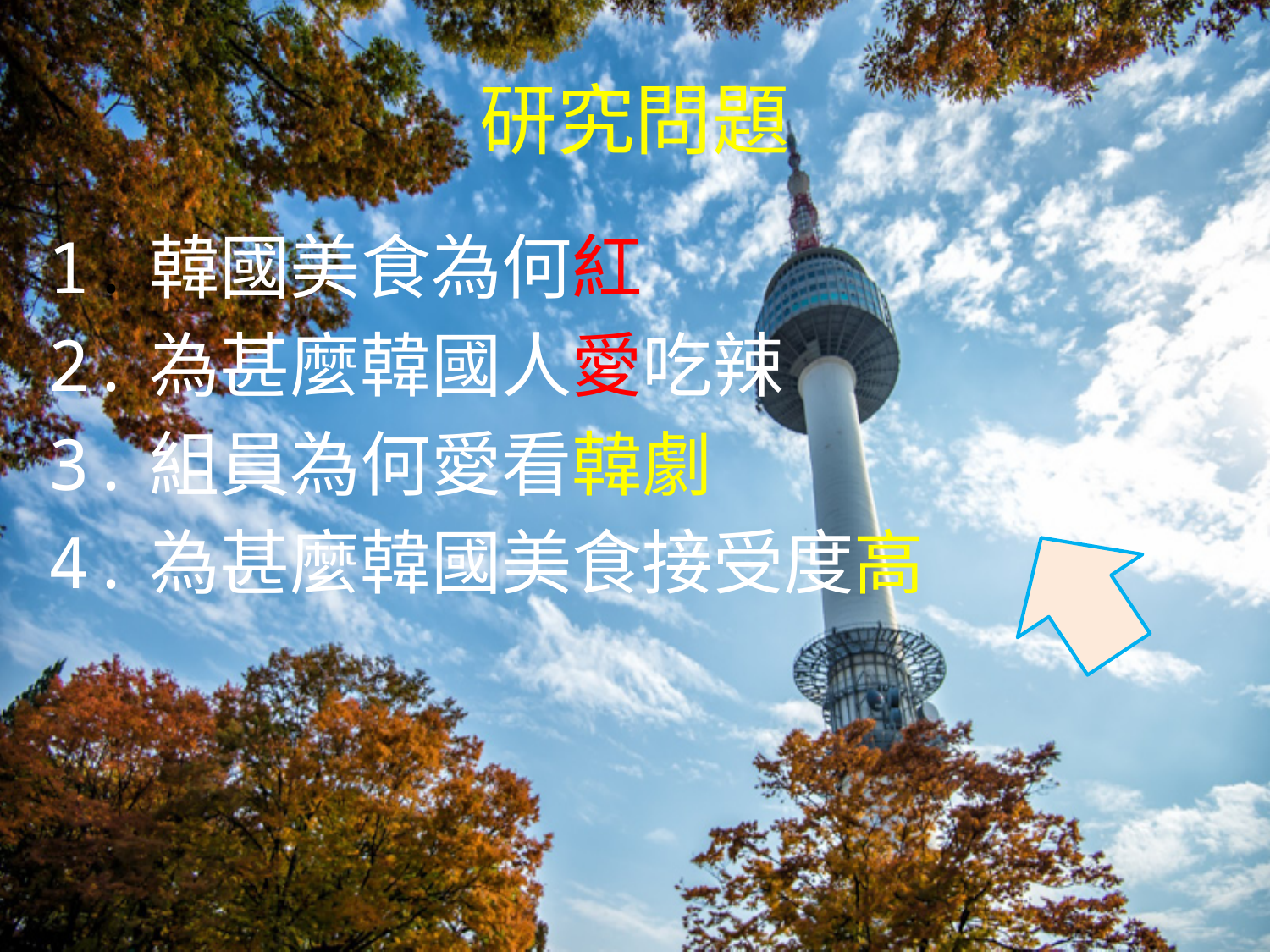

# 研究問題
1.韓國美食為何紅
2.為甚麼韓國人愛吃辣
3.組員為何愛看韓劇
4.為甚麼韓國美食接受度高